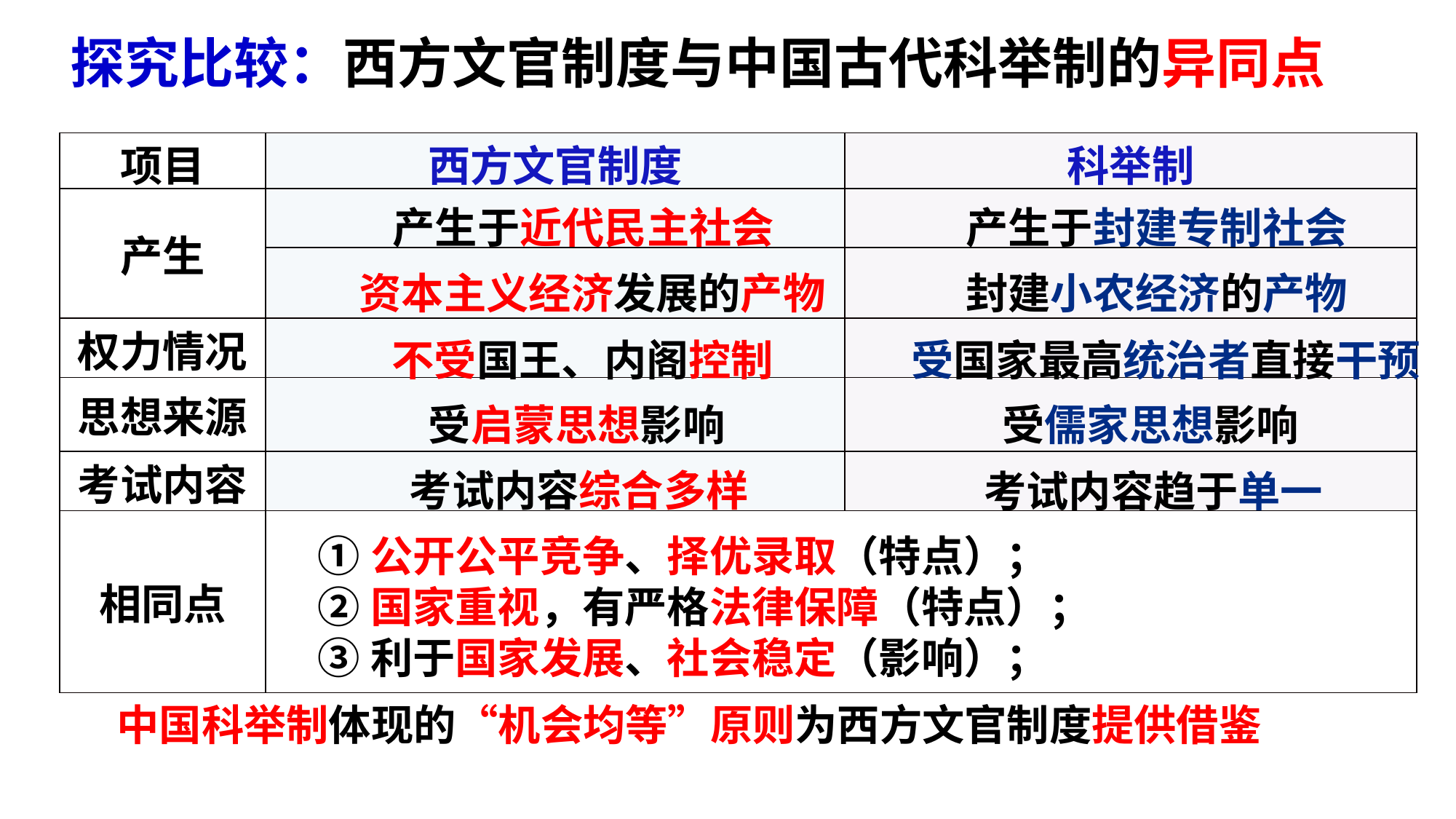

探究比较：西方文官制度与中国古代科举制的异同点
| 项目 | 西方文官制度 | 科举制 |
| --- | --- | --- |
| 产生 |  |  |
|  |  |  |
| 权力情况 |  |  |
| 思想来源 |  |  |
| 考试内容 |  |  |
| 相同点 |  |  |
产生于近代民主社会
产生于封建专制社会
资本主义经济发展的产物
封建小农经济的产物
不受国王、内阁控制
受国家最高统治者直接干预
受启蒙思想影响
受儒家思想影响
考试内容综合多样
考试内容趋于单一
①公开公平竞争、择优录取（特点）；
②国家重视，有严格法律保障（特点）；
③利于国家发展、社会稳定（影响）；
中国科举制体现的“机会均等”原则为西方文官制度提供借鉴